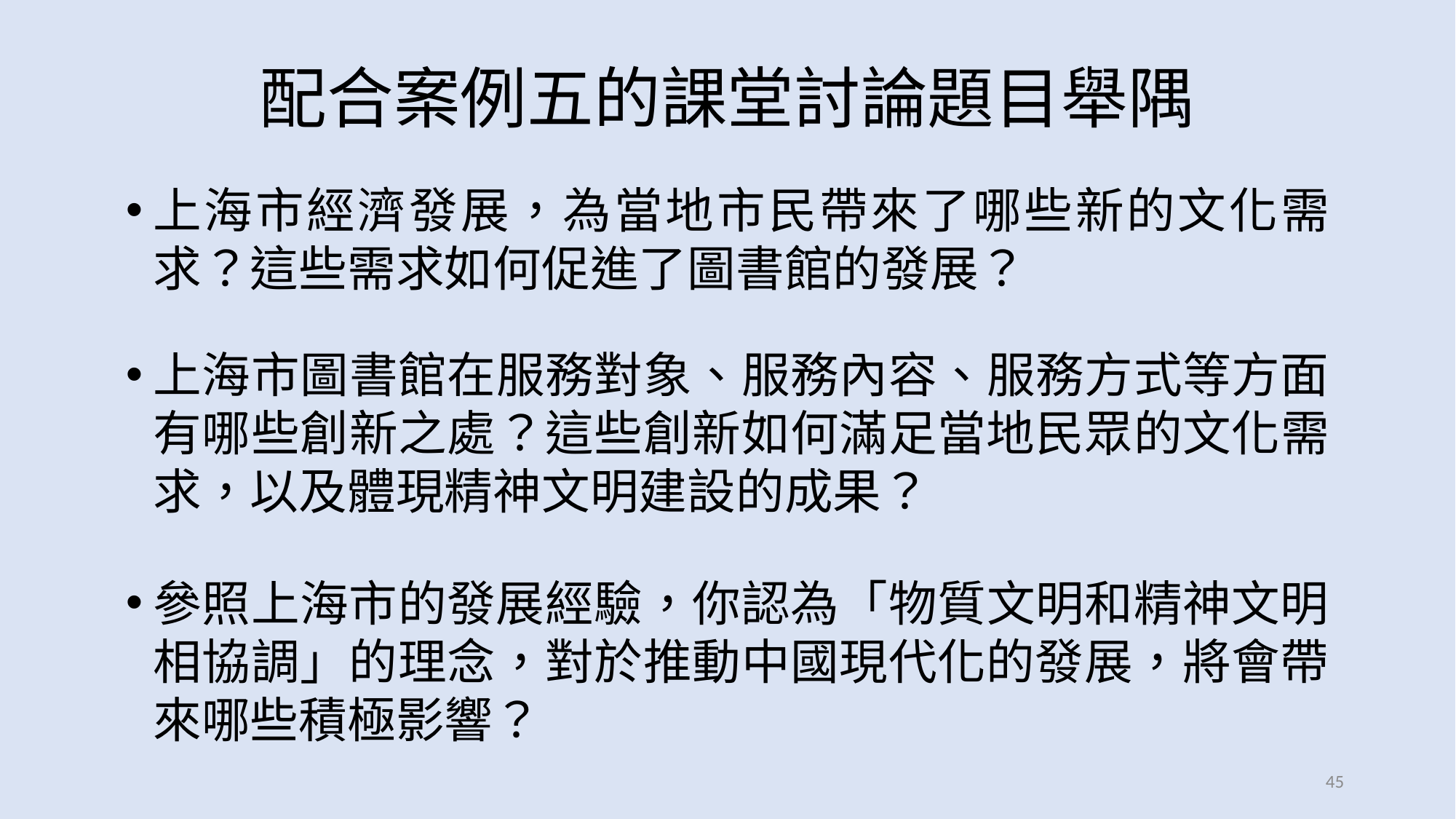

# 配合案例五的課堂討論題目舉隅
上海市經濟發展，為當地市民帶來了哪些新的文化需求？這些需求如何促進了圖書館的發展？

上海市圖書館在服務對象、服務內容、服務方式等方面有哪些創新之處？這些創新如何滿足當地民眾的文化需求，以及體現精神文明建設的成果？

參照上海市的發展經驗，你認為「物質文明和精神文明相協調」的理念，對於推動中國現代化的發展，將會帶來哪些積極影響？

45